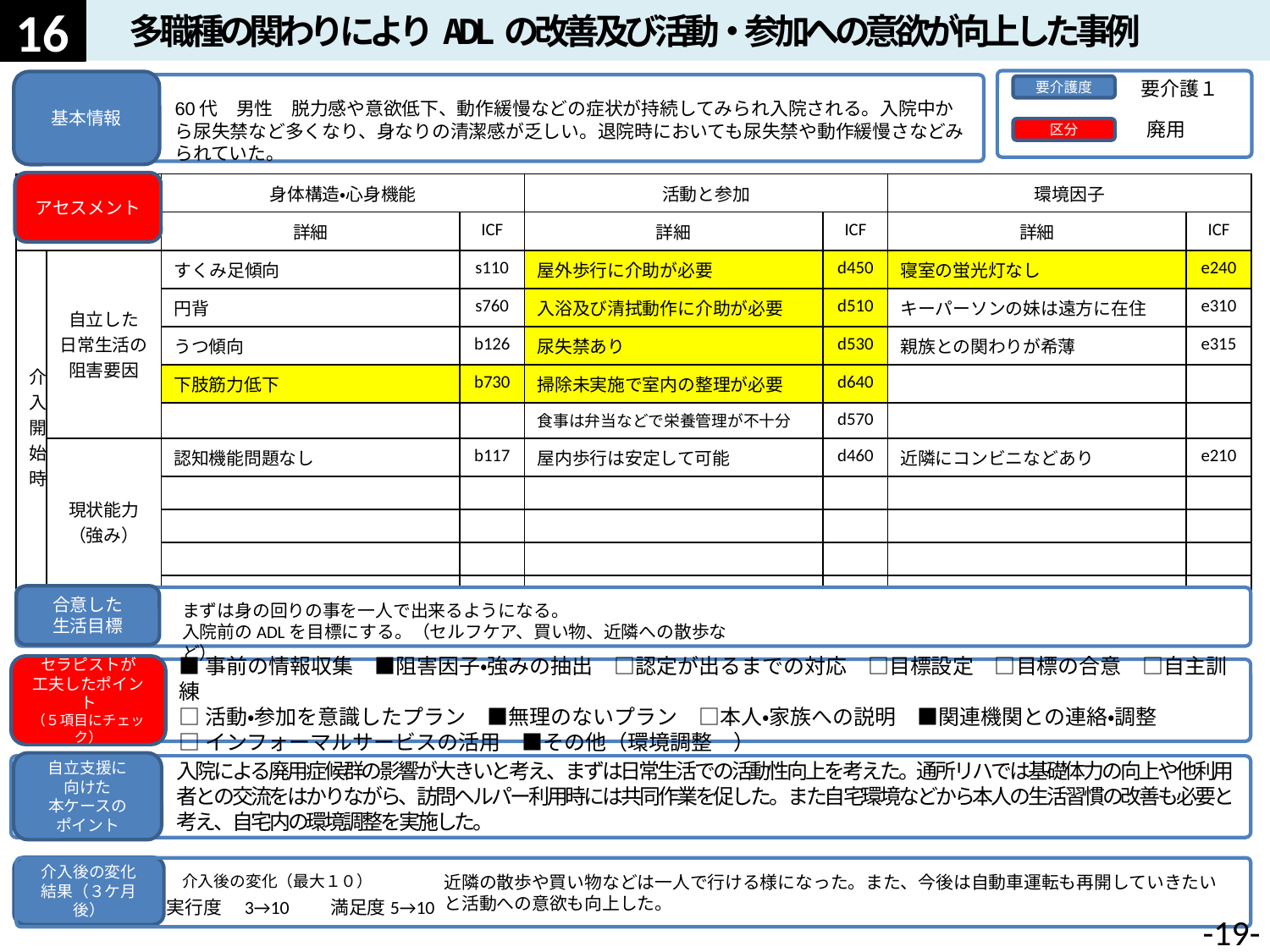

多職種の関わりによりADLの改善及び活動・参加への意欲が向上した事例
16
要介護１

基本情報

要介護度
60代　男性　脱力感や意欲低下、動作緩慢などの症状が持続してみられ入院される。入院中から尿失禁など多くなり、身なりの清潔感が乏しい。退院時においても尿失禁や動作緩慢さなどみられていた。
　廃用
区分
アセスメント
|  |  | 身体構造・心身機能 |  | 活動と参加 |  | 環境因子 |  |
| --- | --- | --- | --- | --- | --- | --- | --- |
|  |  | 詳細 | ICF | 詳細 | ICF | 詳細 | ICF |
| 介入開始時 | 自立した 日常生活の 阻害要因 | すくみ足傾向 | s110 | 屋外歩行に介助が必要 | d450 | 寝室の蛍光灯なし | e240 |
|  |  | 円背 | s760 | 入浴及び清拭動作に介助が必要 | d510 | キーパーソンの妹は遠方に在住 | e310 |
|  |  | うつ傾向 | b126 | 尿失禁あり | d530 | 親族との関わりが希薄 | e315 |
|  |  | 下肢筋力低下 | b730 | 掃除未実施で室内の整理が必要 | d640 |  |  |
|  |  |  |  | 食事は弁当などで栄養管理が不十分 | d570 |  |  |
|  | 現状能力 （強み） | 認知機能問題なし | b117 | 屋内歩行は安定して可能 | d460 | 近隣にコンビニなどあり | e210 |
|  |  |  |  |  |  |  |  |
|  |  |  |  |  |  |  |  |
|  |  |  |  |  |  |  |  |
|  |  |  |  |  |  |  |  |
合意した
生活目標

介入後の変化
結果（３ケ月後）

まずは身の回りの事を一人で出来るようになる。
入院前のADLを目標にする。（セルフケア、買い物、近隣への散歩など）
セラピストが
工夫したポイント
（５項目にチェック）
■事前の情報収集　■阻害因子・強みの抽出　□認定が出るまでの対応　□目標設定　□目標の合意　□自主訓練
□活動・参加を意識したプラン　■無理のないプラン　□本人・家族への説明　■関連機関との連絡・調整
□インフォーマルサービスの活用　■その他（環境調整　）

入院による廃用症候群の影響が大きいと考え、まずは日常生活での活動性向上を考えた。通所リハでは基礎体力の向上や他利用者との交流をはかりながら、訪問ヘルパー利用時には共同作業を促した。また自宅環境などから本人の生活習慣の改善も必要と考え、自宅内の環境調整を実施した。
自立支援に
向けた
本ケースの
ポイント

近隣の散歩や買い物などは一人で行ける様になった。また、今後は自動車運転も再開していきたいと活動への意欲も向上した。
介入後の変化（最大１０）
実行度　3→10　　満足度5→10
-19-